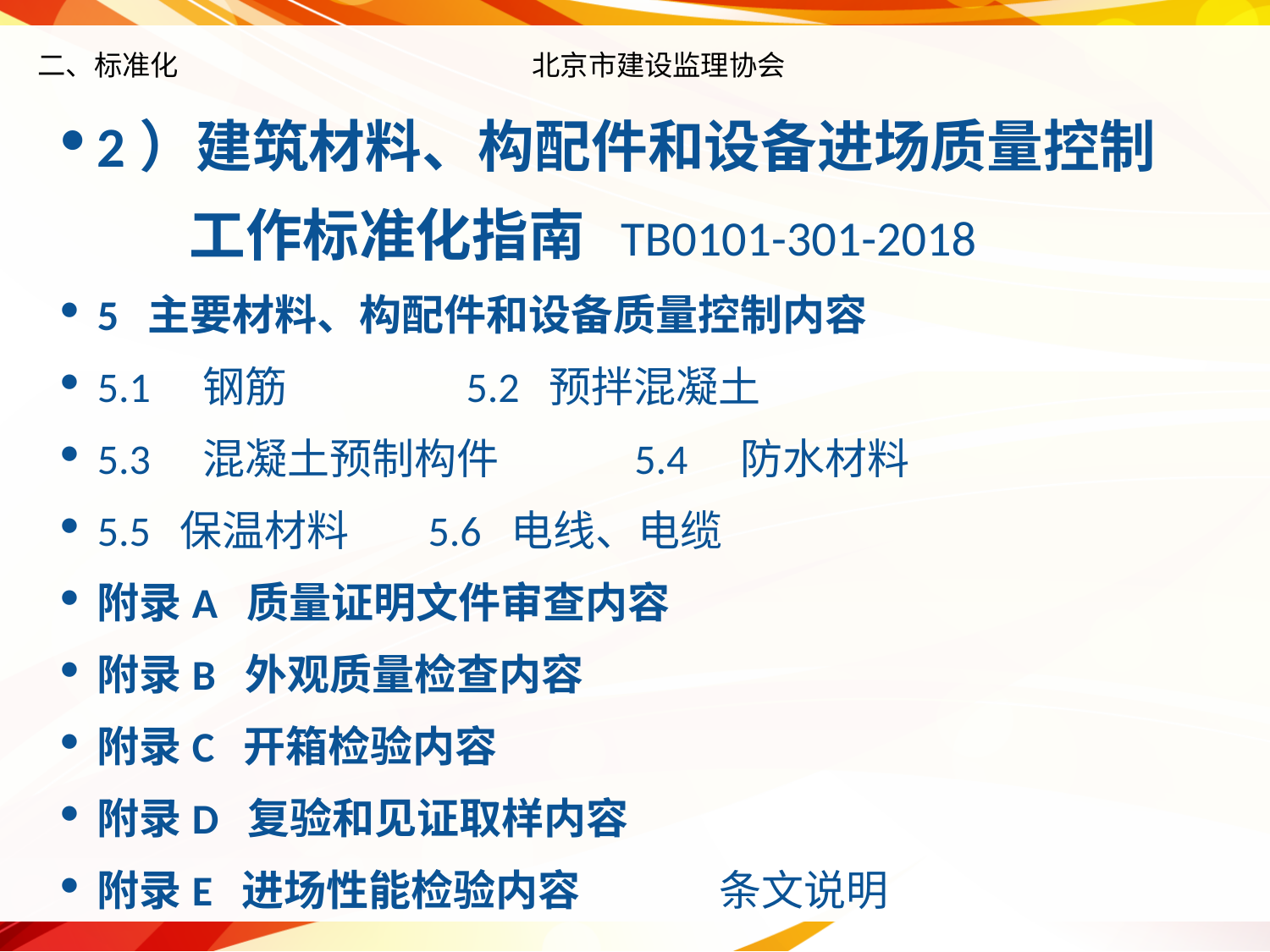

# 二、标准化                                                        北京市建设监理协会
2）建筑材料、构配件和设备进场质量控制
         工作标准化指南  TB0101-301-2018
5  主要材料、构配件和设备质量控制内容
5.1　钢筋	           5.2  预拌混凝土
5.3　混凝土预制构件	  5.4　防水材料
5.5  保温材料	       5.6  电线、电缆
附录A  质量证明文件审查内容
附录B  外观质量检查内容
附录C  开箱检验内容
附录D  复验和见证取样内容
附录E  进场性能检验内容	            条文说明